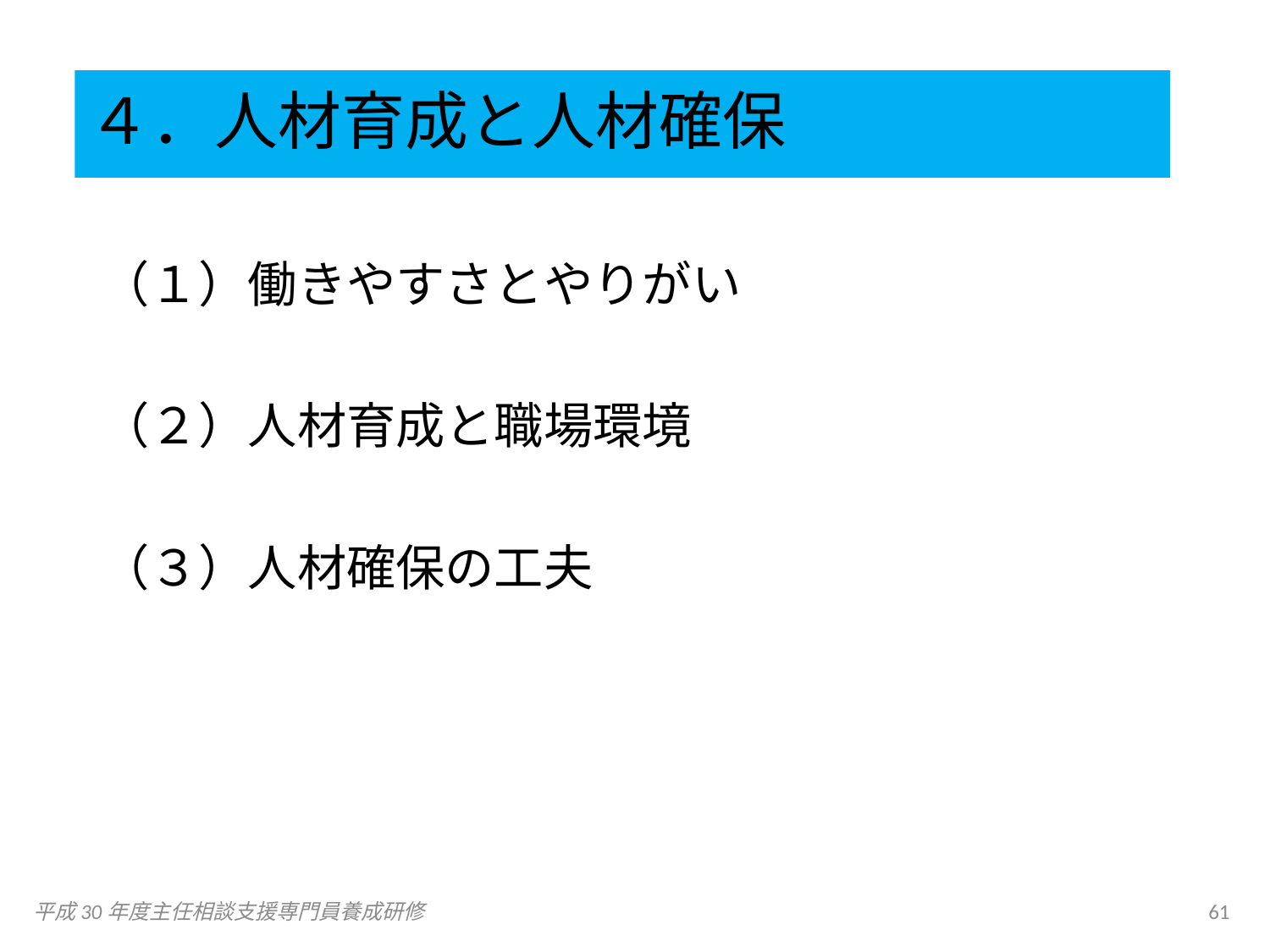

４．人材育成と人材確保
（１）働きやすさとやりがい

（２）人材育成と職場環境

（３）人材確保の工夫

平成30年度主任相談支援専門員養成研修
61